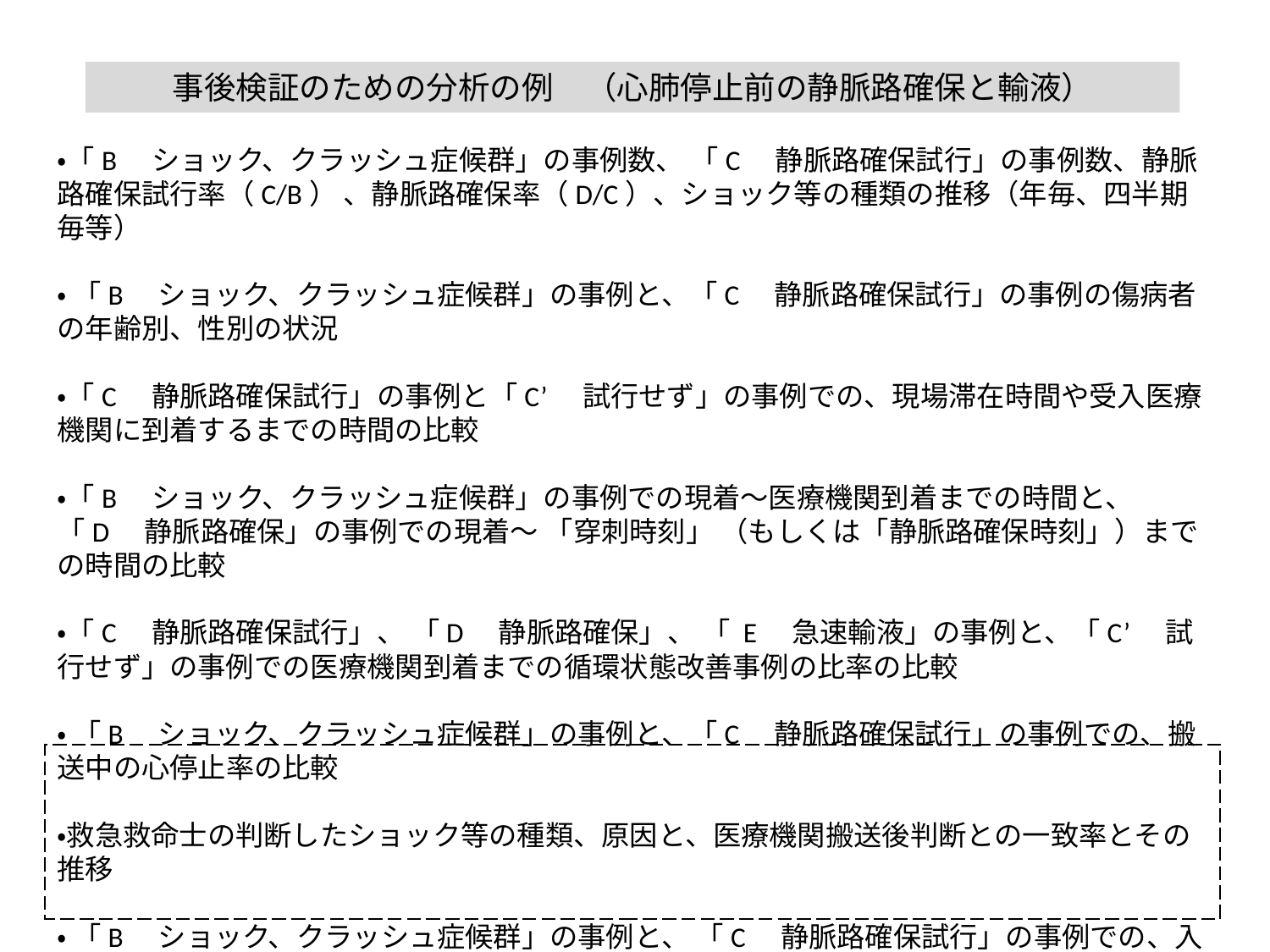

事後検証のための分析の例　（心肺停止前の静脈路確保と輸液）
・「B　ショック、クラッシュ症候群」の事例数、 「C　静脈路確保試行」の事例数、静脈路確保試行率（C/B） 、静脈路確保率（D/C）、ショック等の種類の推移（年毎、四半期毎等）

・ 「B　ショック、クラッシュ症候群」の事例と、「C　静脈路確保試行」の事例の傷病者の年齢別、性別の状況

・「C　静脈路確保試行」の事例と「C’　試行せず」の事例での、現場滞在時間や受入医療機関に到着するまでの時間の比較

・「B　ショック、クラッシュ症候群」の事例での現着～医療機関到着までの時間と、「D　静脈路確保」の事例での現着～ 「穿刺時刻」 （もしくは「静脈路確保時刻」）までの時間の比較

・「C　静脈路確保試行」、 「D　静脈路確保」、 「 E　急速輸液」の事例と、「C’　試行せず」の事例での医療機関到着までの循環状態改善事例の比率の比較

・ 「B　ショック、クラッシュ症候群」の事例と、「C　静脈路確保試行」の事例での、搬送中の心停止率の比較

・救急救命士の判断したショック等の種類、原因と、医療機関搬送後判断との一致率とその推移

・ 「B　ショック、クラッシュ症候群」の事例と、 「C　静脈路確保試行」の事例での、入院率、入院日数、自宅退院率の比較